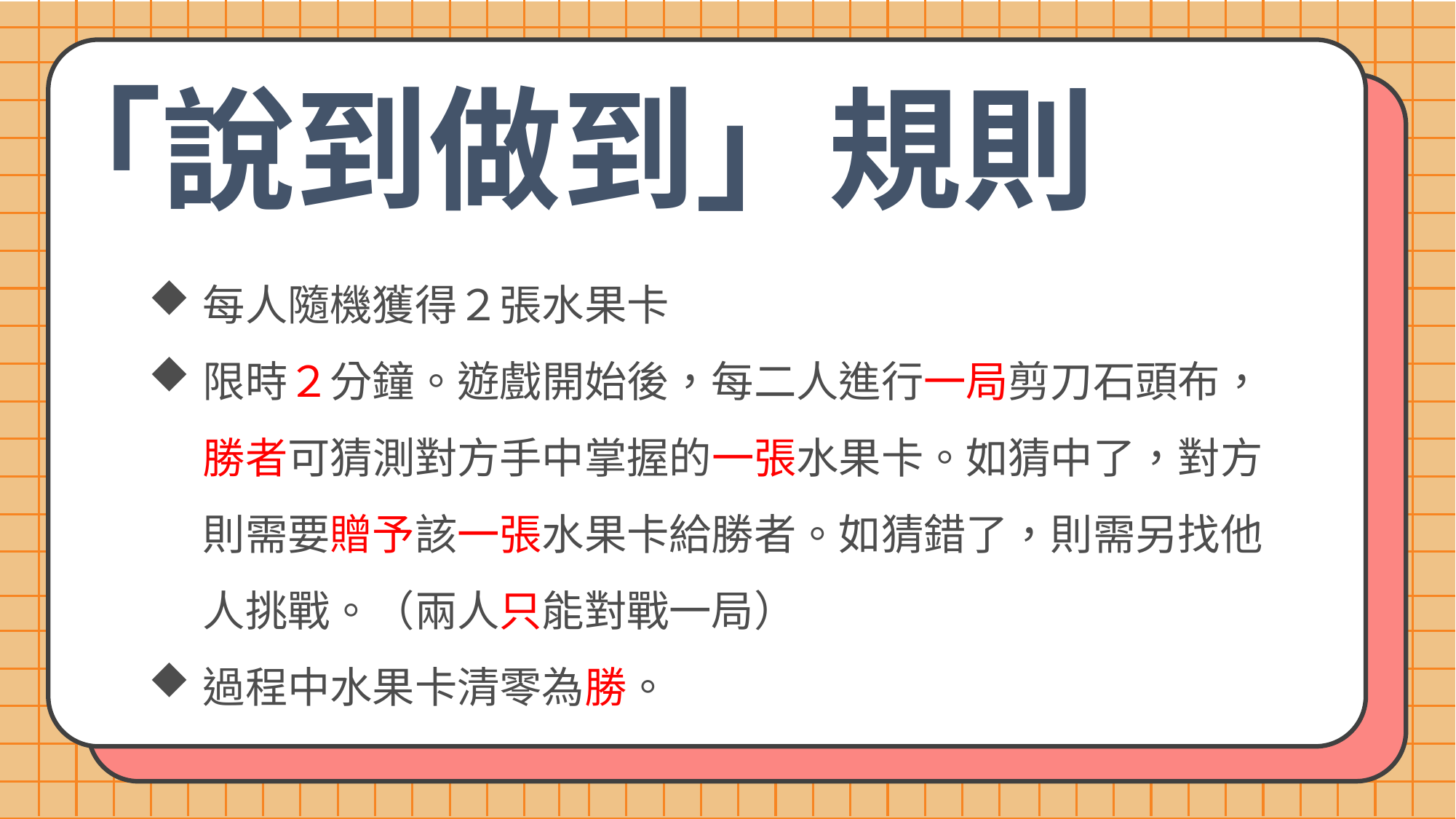

「說到做到」規則
每人隨機獲得２張水果卡
限時２分鐘。遊戲開始後，每二人進行一局剪刀石頭布，勝者可猜測對方手中掌握的一張水果卡。如猜中了，對方則需要贈予該一張水果卡給勝者。如猜錯了，則需另找他人挑戰。（兩人只能對戰一局）
過程中水果卡清零為勝。